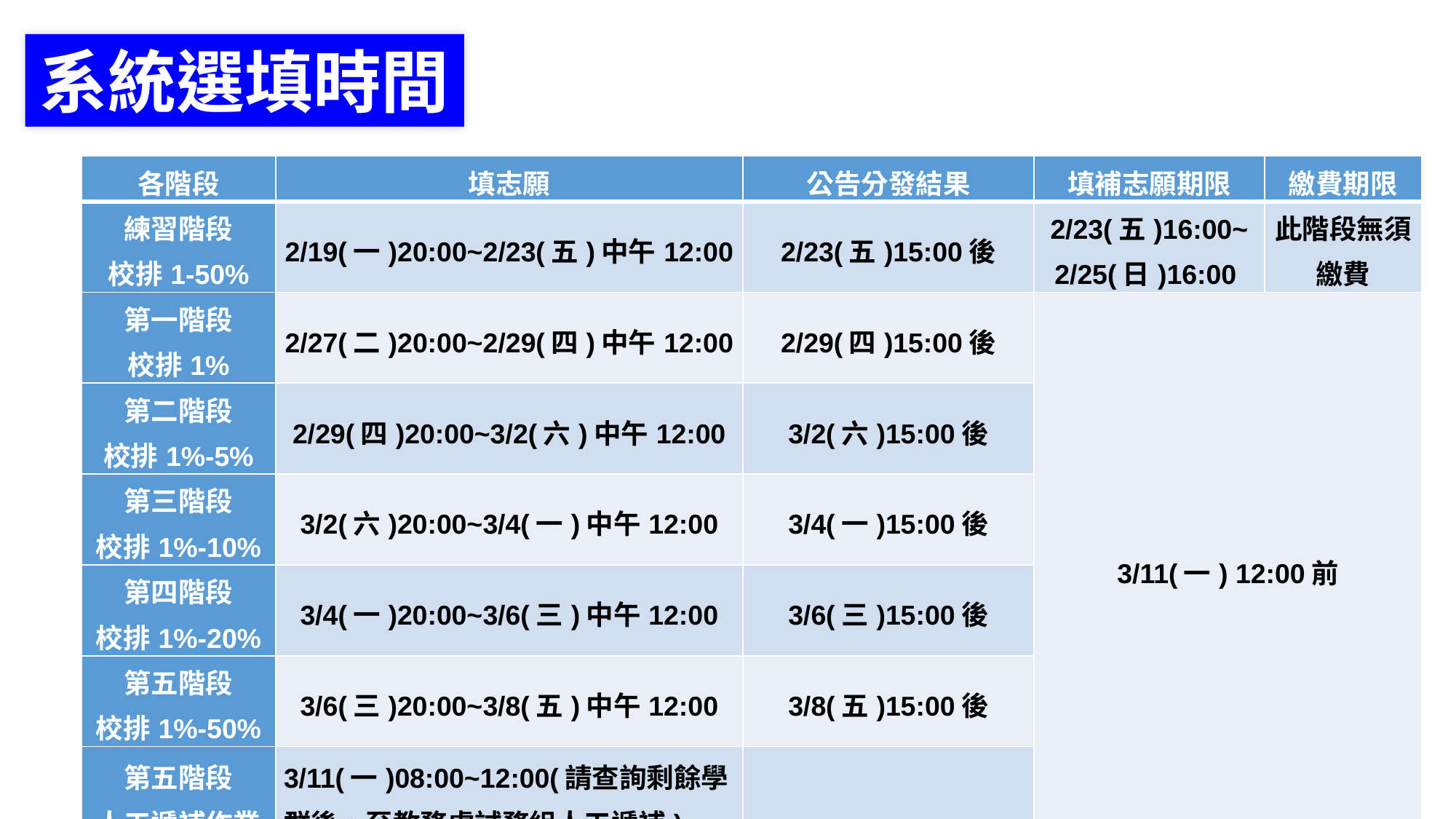

系統選填時間
| 各階段 | 填志願 | 公告分發結果 | 填補志願期限 | 繳費期限 |
| --- | --- | --- | --- | --- |
| 練習階段 校排1-50% | 2/19(一)20:00~2/23(五)中午12:00 | 2/23(五)15:00後 | 2/23(五)16:00~ 2/25(日)16:00 | 此階段無須繳費 |
| 第一階段 校排1% | 2/27(二)20:00~2/29(四)中午12:00 | 2/29(四)15:00後 | 3/11(一) 12:00前 |  |
| 第二階段 校排1%-5% | 2/29(四)20:00~3/2(六)中午12:00 | 3/2(六)15:00後 |  |  |
| 第三階段 校排1%-10% | 3/2(六)20:00~3/4(一)中午12:00 | 3/4(一)15:00後 |  |  |
| 第四階段 校排1%-20% | 3/4(一)20:00~3/6(三)中午12:00 | 3/6(三)15:00後 |  |  |
| 第五階段 校排1%-50% | 3/6(三)20:00~3/8(五)中午12:00 | 3/8(五)15:00後 |  |  |
| 第五階段 人工遞補作業 | 3/11(一)08:00~12:00(請查詢剩餘學群後，至教務處試務組人工遞補) |  |  |  |